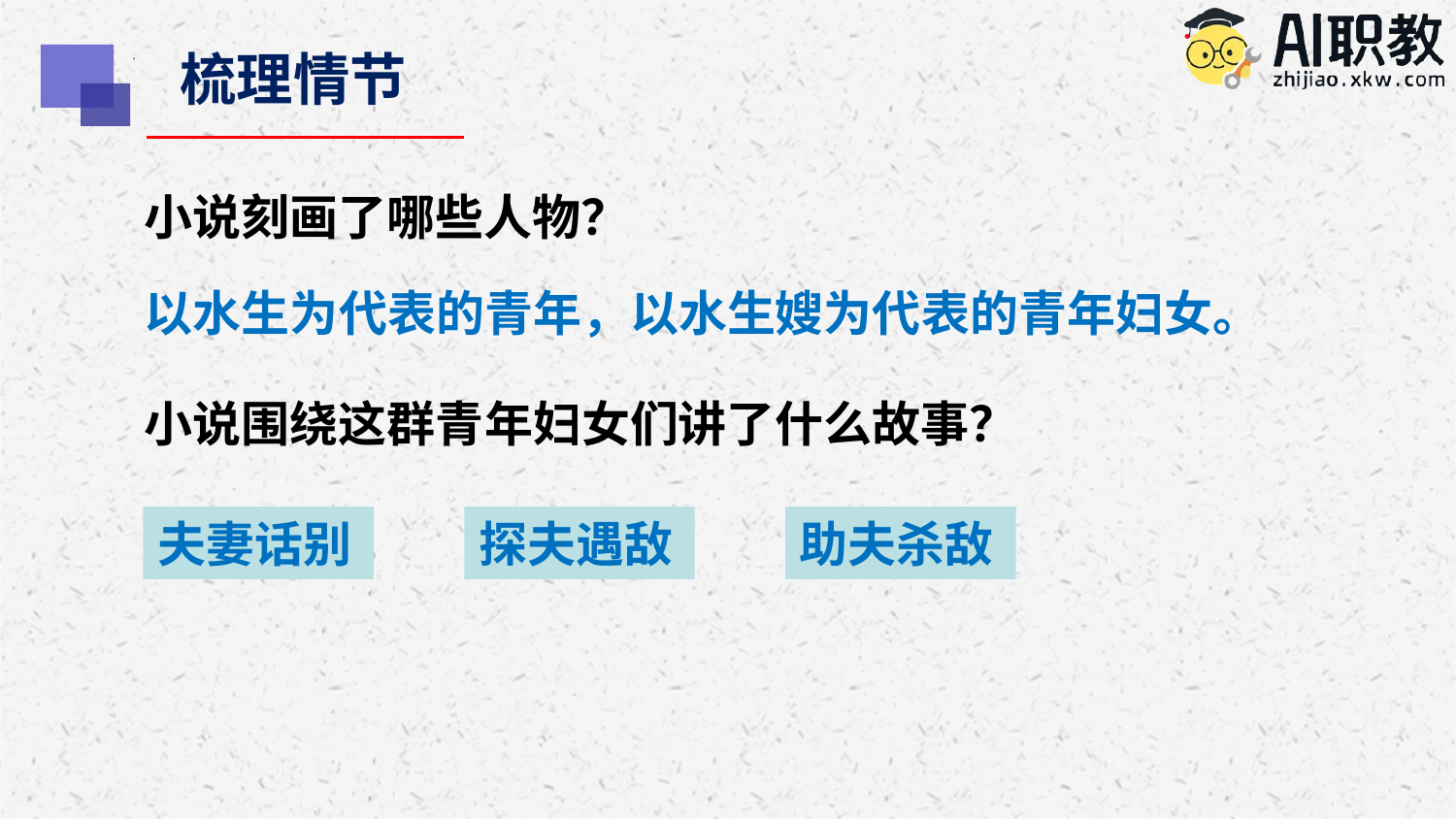

梳理情节

小说刻画了哪些人物？
以水生为代表的青年，以水生嫂为代表的青年妇女。
小说围绕这群青年妇女们讲了什么故事？
夫妻话别
探夫遇敌
助夫杀敌